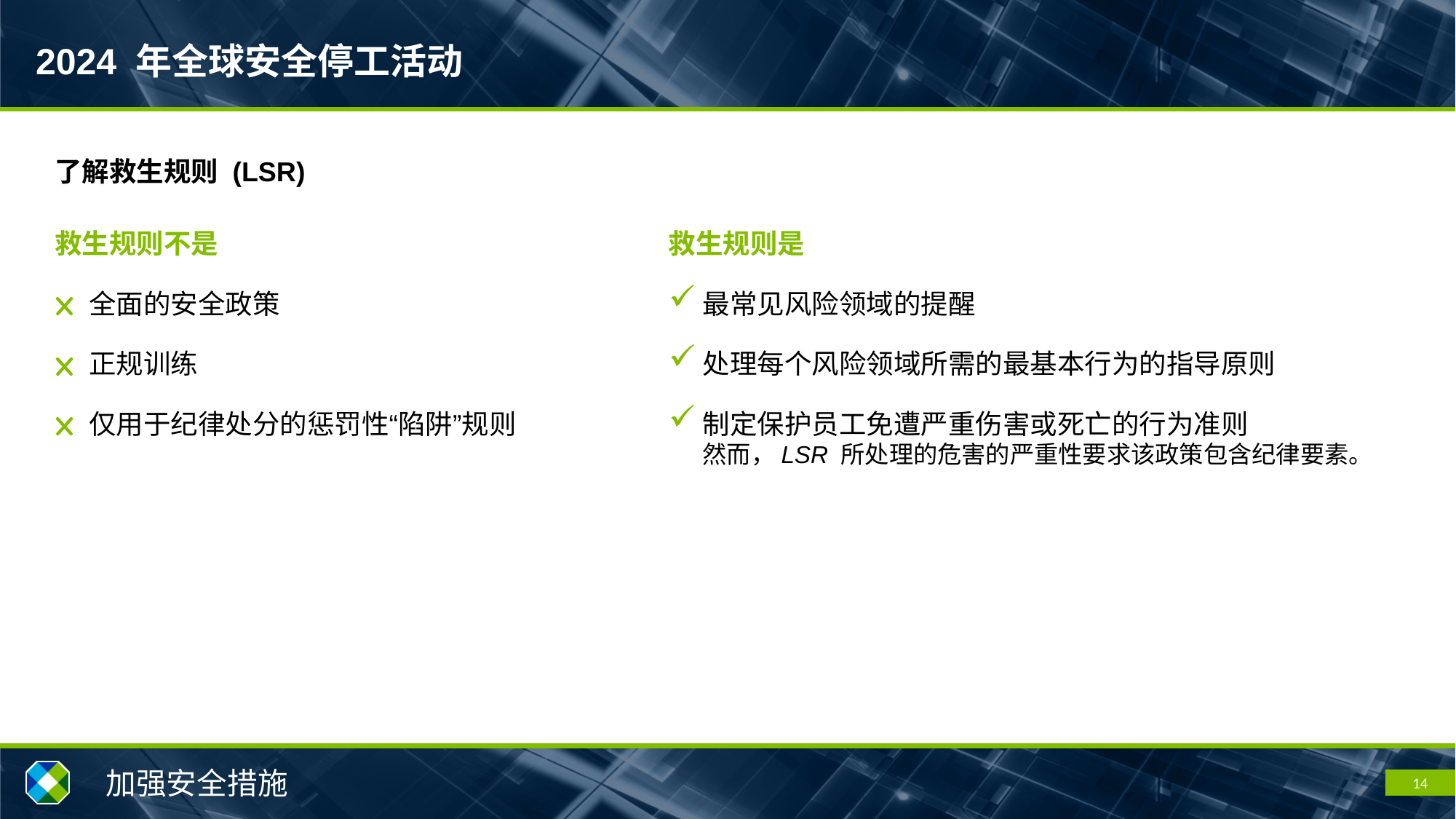

了解救生规则 (LSR)

救生规则不是
全面的安全政策
正规训练
仅用于纪律处分的惩罚性“陷阱”规则
救生规则是
最常见风险领域的提醒
处理每个风险领域所需的最基本行为的指导原则
制定保护员工免遭严重伤害或死亡的行为准则
然而，LSR 所处理的危害的严重性要求该政策包含纪律要素。